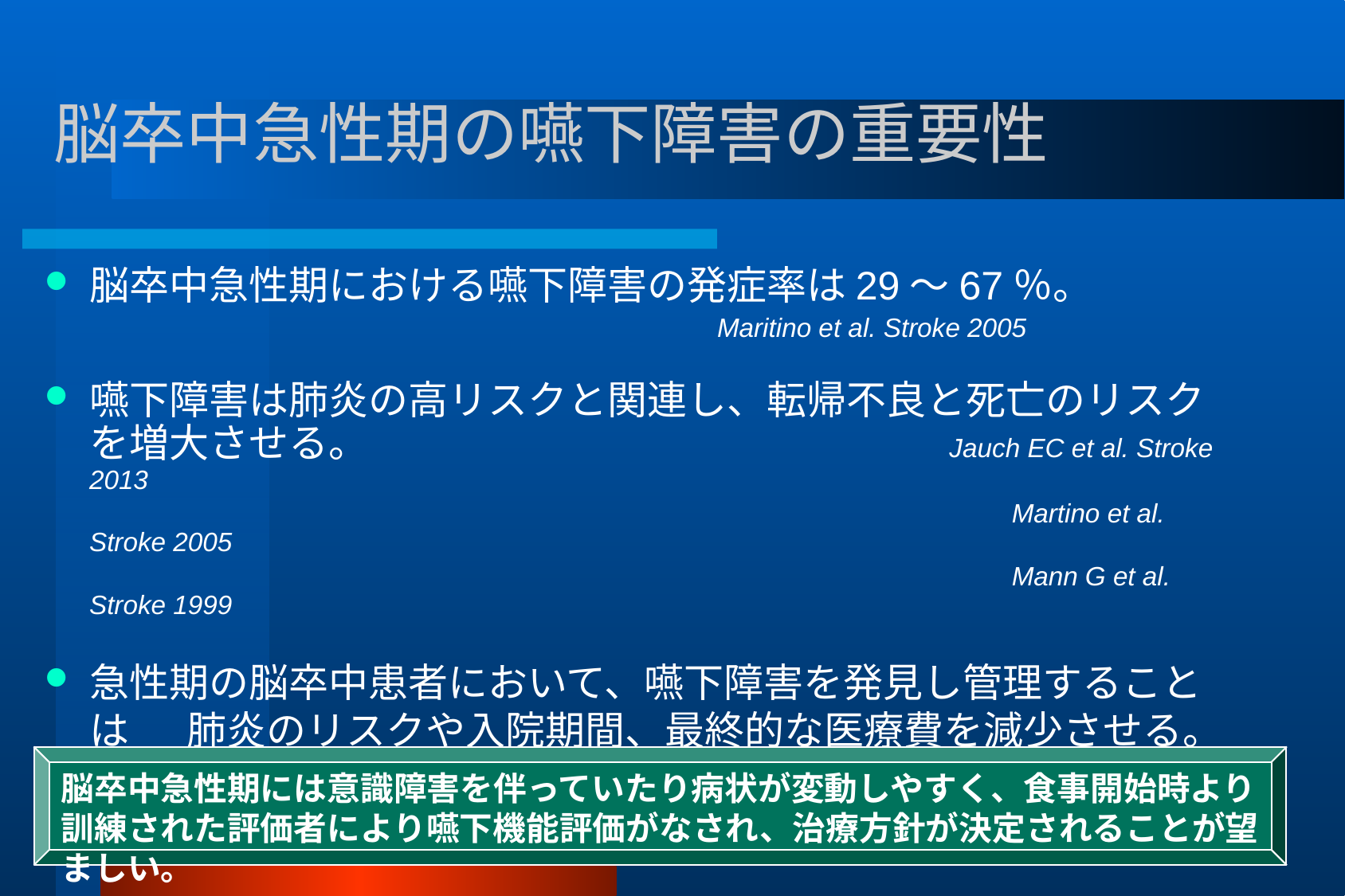

# 脳卒中急性期の嚥下障害の重要性
脳卒中急性期における嚥下障害の発症率は29〜67％。
                                                                                                          　Maritino et al. Stroke 2005

嚥下障害は肺炎の高リスクと関連し、転帰不良と死亡のリスクを増大させる。　　                  			              　　Jauch EC et al. Stroke 2013
						            　   　　	　　　Martino et al. Stroke 2005
						           　　 　　 	　　　Mann G et al. Stroke 1999

急性期の脳卒中患者において、嚥下障害を発見し管理することは  　肺炎のリスクや入院期間、最終的な医療費を減少させる。
　　　　　　　　　　　　　　　　　　　　　　　　　　　　　　　　　　　　　　　　　　　　  　　　　　 Smithard et al.Stroke 1996
脳卒中急性期には意識障害を伴っていたり病状が変動しやすく、食事開始時より訓練された評価者により嚥下機能評価がなされ、治療方針が決定されることが望ましい。